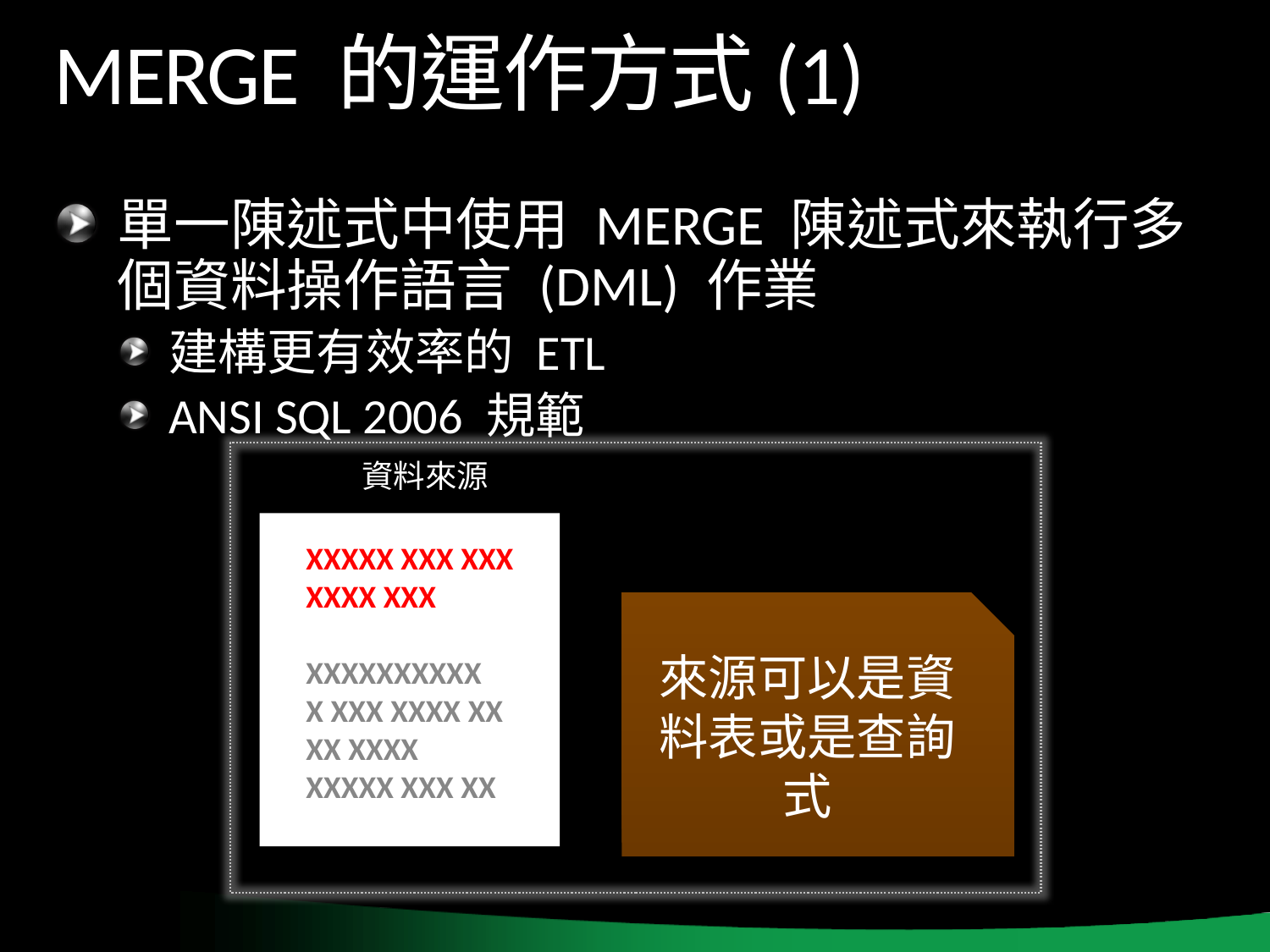

# MERGE 的運作方式(1)
單一陳述式中使用 MERGE 陳述式來執行多個資料操作語言 (DML) 作業
建構更有效率的 ETL
ANSI SQL 2006 規範

資料來源

XXXXX XXX XXX
XXXX XXX

XXXXXXXXXX
X XXX XXXX XX
XX XXXX
XXXXX XXX XX

來源可以是資料表或是查詢式